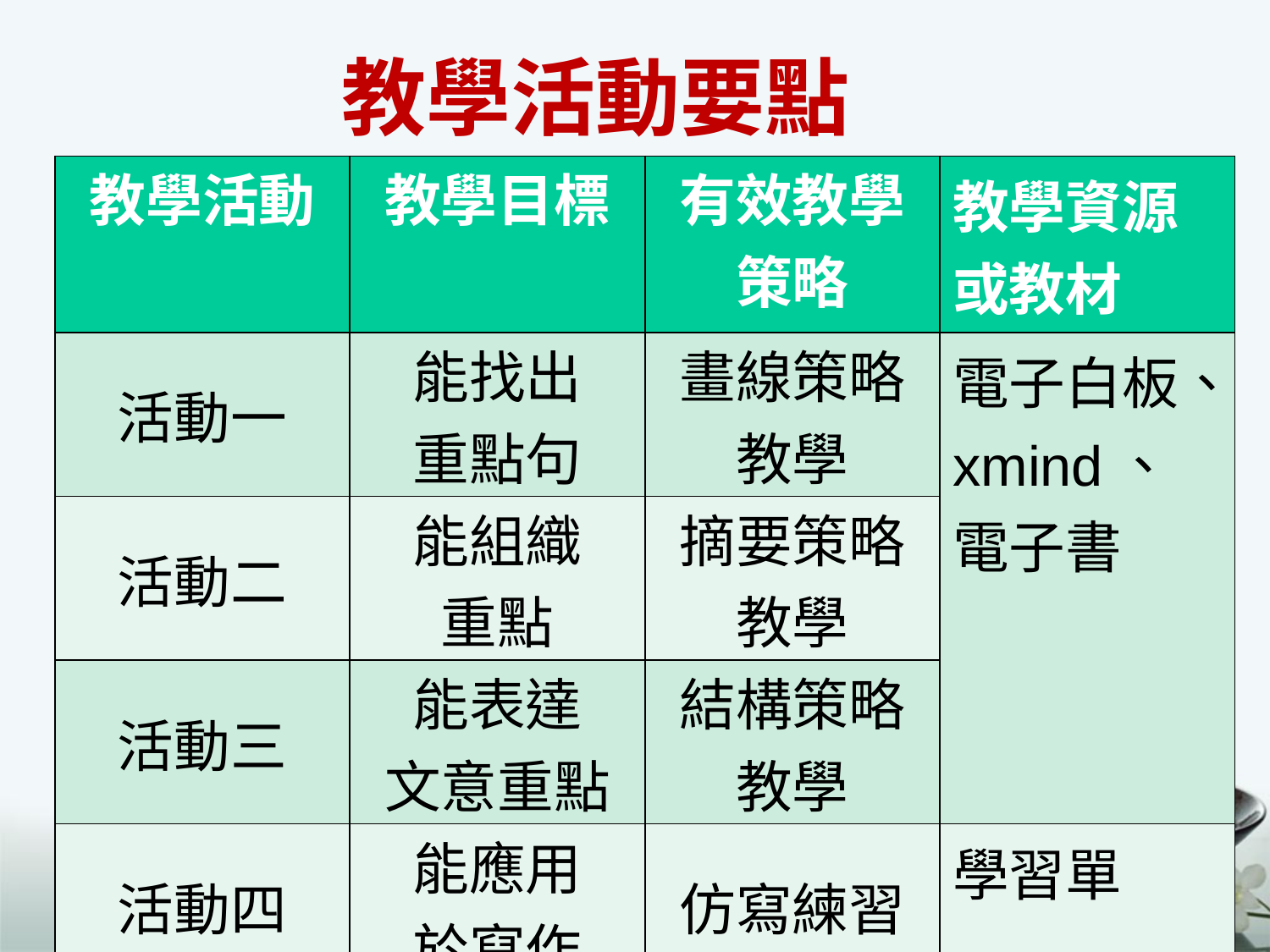

# 教學活動要點
| 教學活動 | 教學目標 | 有效教學 策略 | 教學資源或教材 |
| --- | --- | --- | --- |
| 活動一 | 能找出 重點句 | 畫線策略 教學 | 電子白板、xmind、 電子書 |
| 活動二 | 能組織 重點 | 摘要策略 教學 |  |
| 活動三 | 能表達 文意重點 | 結構策略 教學 |  |
| 活動四 | 能應用 於寫作 | 仿寫練習 | 學習單 |